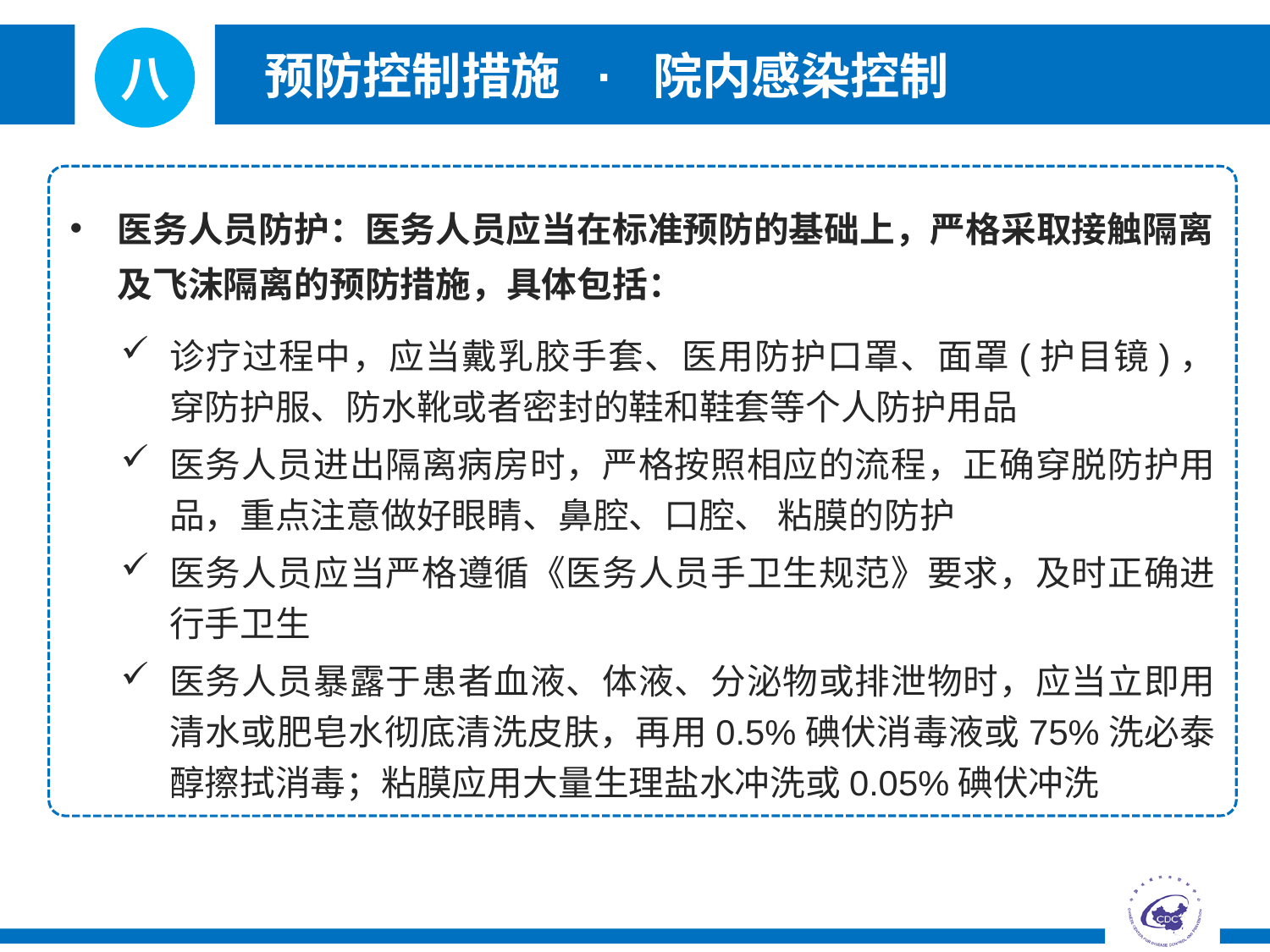

八
预防控制措施
·  院内感染控制

医务人员防护：医务人员应当在标准预防的基础上，严格采取接触隔离及飞沫隔离的预防措施，具体包括：
诊疗过程中，应当戴乳胶手套、医用防护口罩、面罩(护目镜)，穿防护服、防水靴或者密封的鞋和鞋套等个人防护用品
医务人员进出隔离病房时，严格按照相应的流程，正确穿脱防护用品，重点注意做好眼睛、鼻腔、口腔、 粘膜的防护
医务人员应当严格遵循《医务人员手卫生规范》要求，及时正确进行手卫生
医务人员暴露于患者血液、体液、分泌物或排泄物时，应当立即用清水或肥皂水彻底清洗皮肤，再用0.5%碘伏消毒液或75%洗必泰醇擦拭消毒；粘膜应用大量生理盐水冲洗或0.05%碘伏冲洗